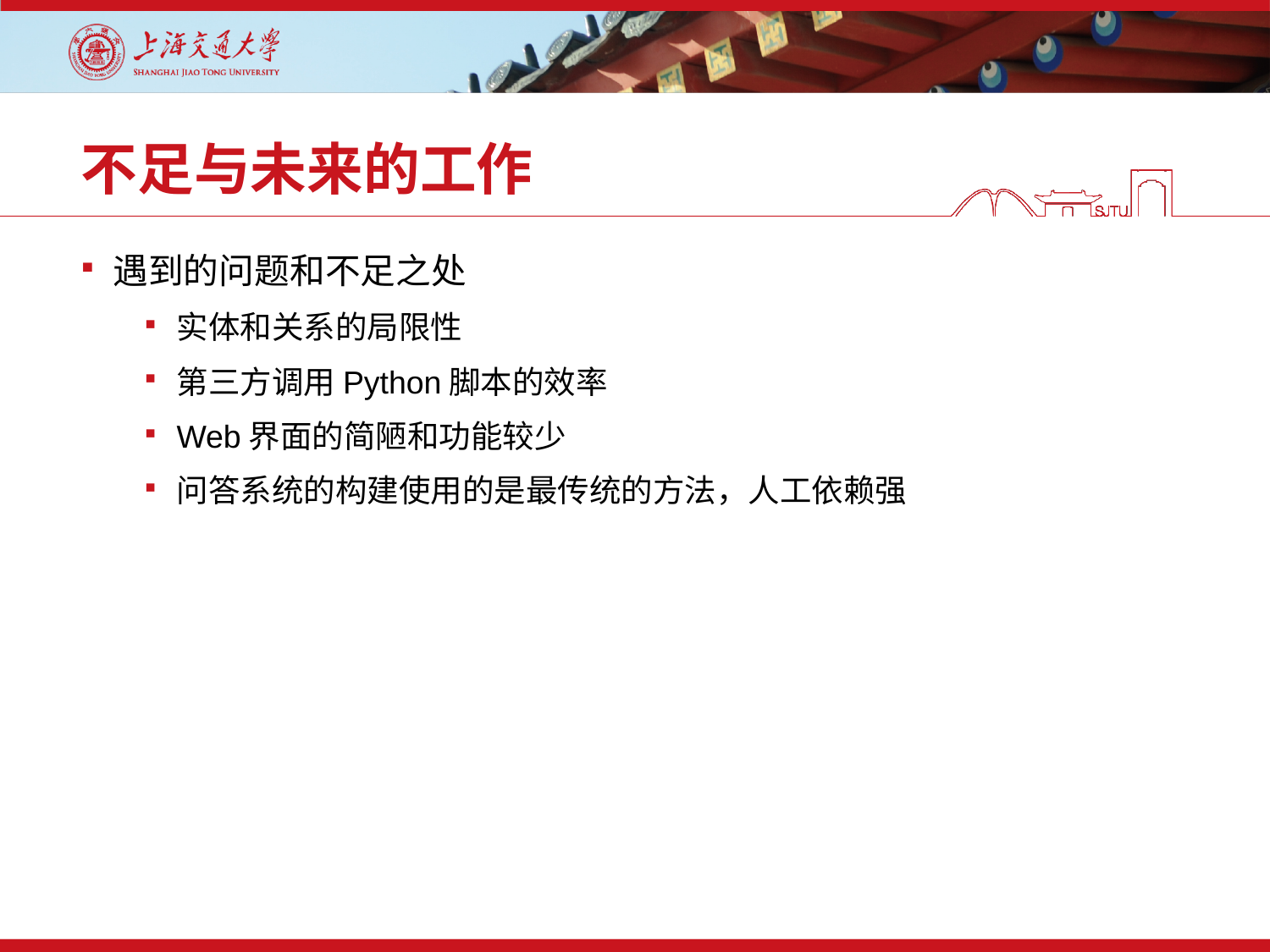

# 不足与未来的工作
遇到的问题和不足之处
实体和关系的局限性
第三方调用Python脚本的效率
Web界面的简陋和功能较少
问答系统的构建使用的是最传统的方法，人工依赖强